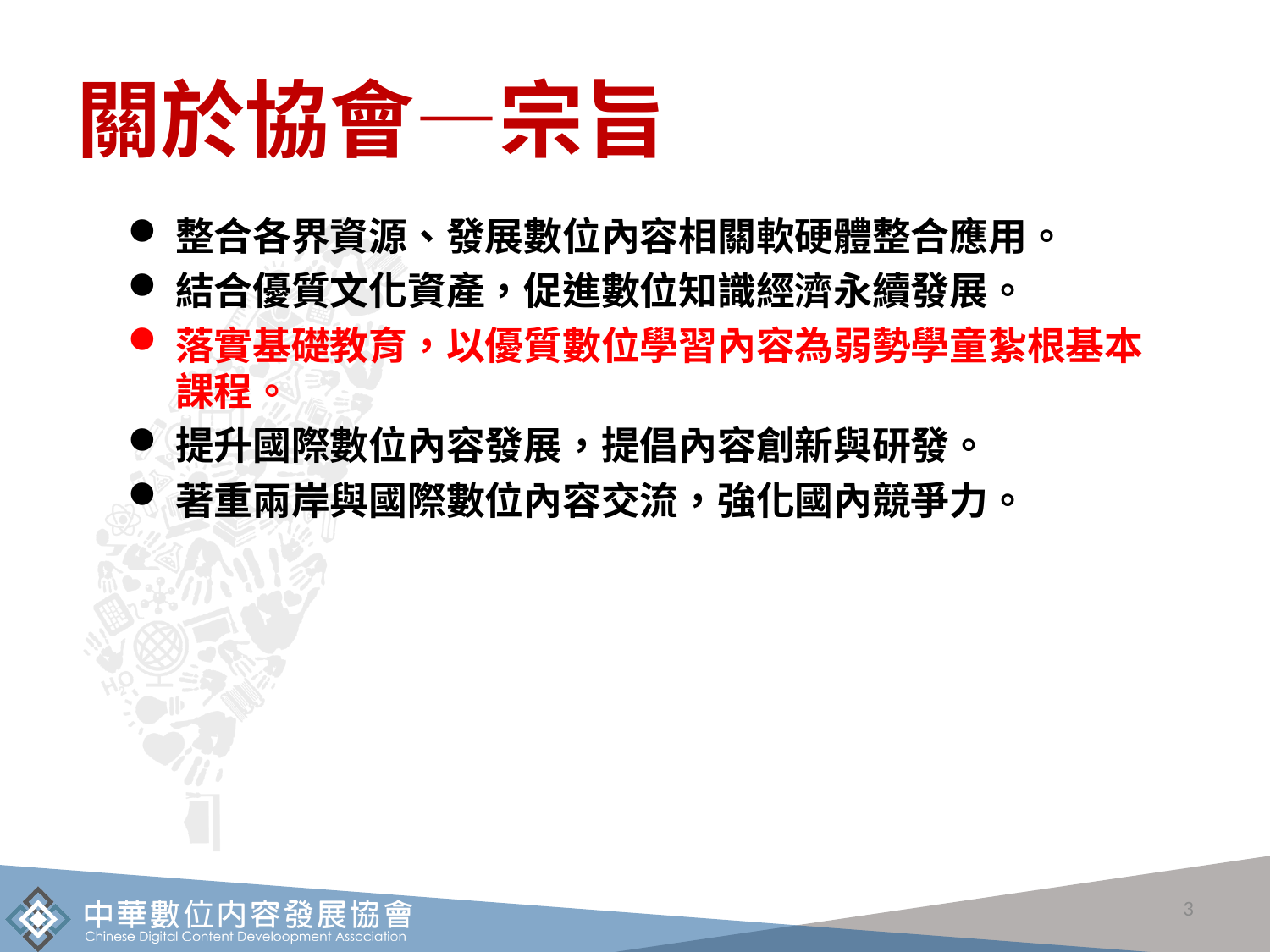

# 關於協會—宗旨
整合各界資源、發展數位內容相關軟硬體整合應用。
結合優質文化資產，促進數位知識經濟永續發展。
落實基礎教育，以優質數位學習內容為弱勢學童紮根基本課程。
提升國際數位內容發展，提倡內容創新與研發。
著重兩岸與國際數位內容交流，強化國內競爭力。
3